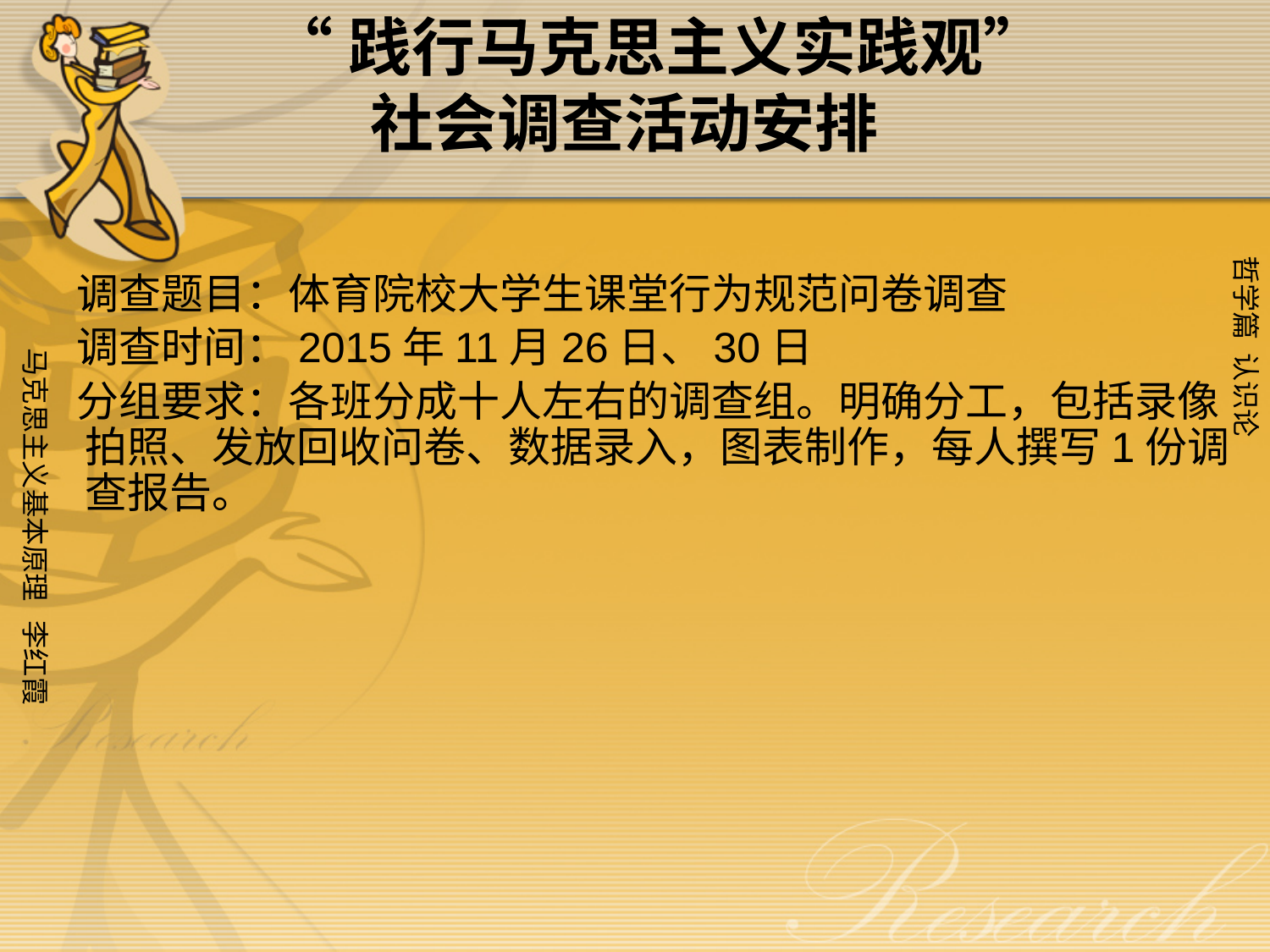

# “践行马克思主义实践观” 社会调查活动安排
   调查题目：体育院校大学生课堂行为规范问卷调查
   调查时间：2015年11月26日、30日
   分组要求：各班分成十人左右的调查组。明确分工，包括录像拍照、发放回收问卷、数据录入，图表制作，每人撰写1份调查报告。